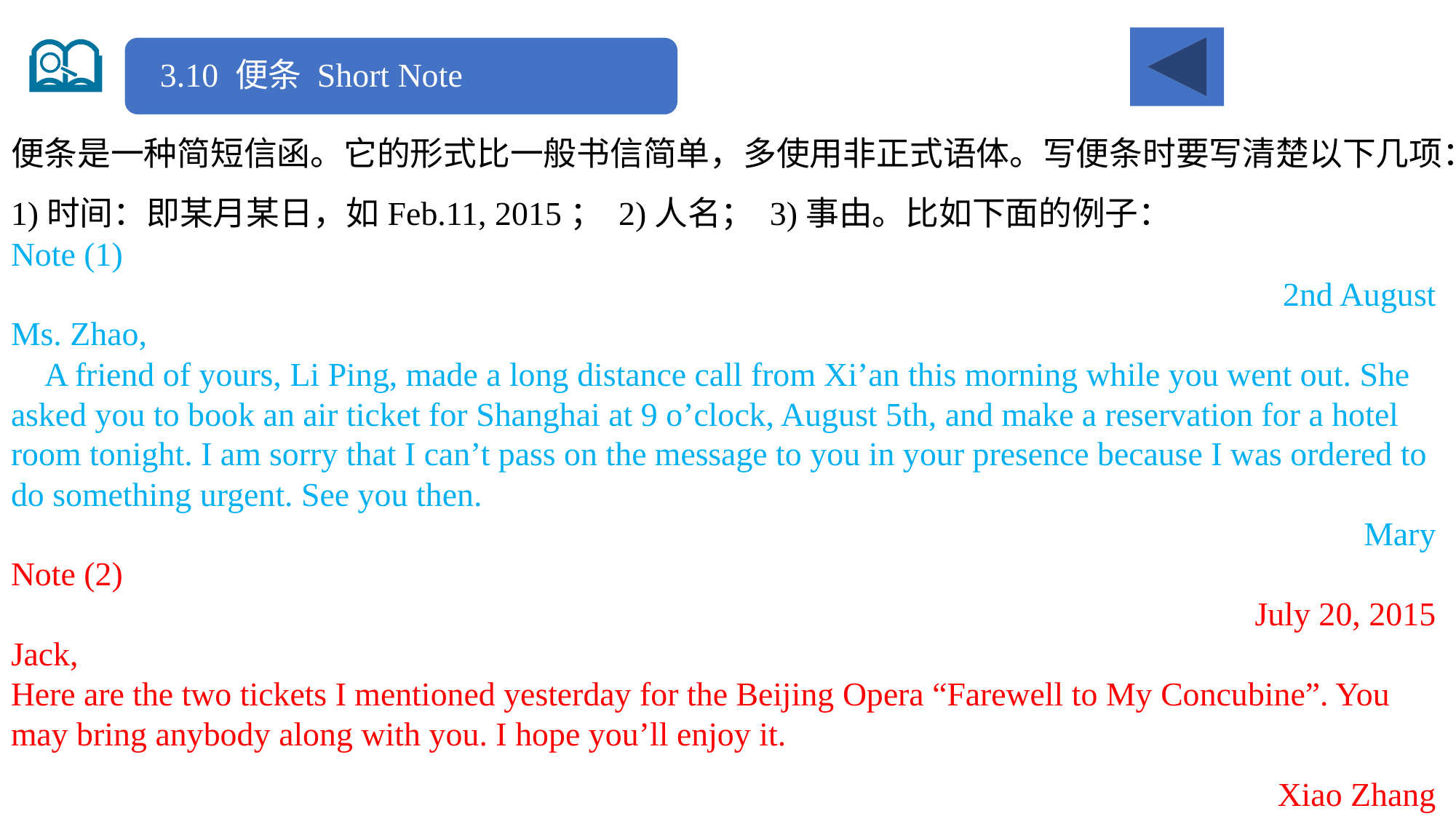

3.10 便条 Short Note

便条是一种简短信函。它的形式比一般书信简单，多使用非正式语体。写便条时要写清楚以下几项：1)时间：即某月某日，如Feb.11, 2015； 2)人名； 3)事由。比如下面的例子：
Note (1)
2nd August
Ms. Zhao,
    A friend of yours, Li Ping, made a long distance call from Xi’an this morning while you went out. She asked you to book an air ticket for Shanghai at 9 o’clock, August 5th, and make a reservation for a hotel room tonight. I am sorry that I can’t pass on the message to you in your presence because I was ordered to do something urgent. See you then.
Mary
Note (2)
July 20, 2015
Jack,
Here are the two tickets I mentioned yesterday for the Beijing Opera “Farewell to My Concubine”. You may bring anybody along with you. I hope you’ll enjoy it.
Xiao Zhang